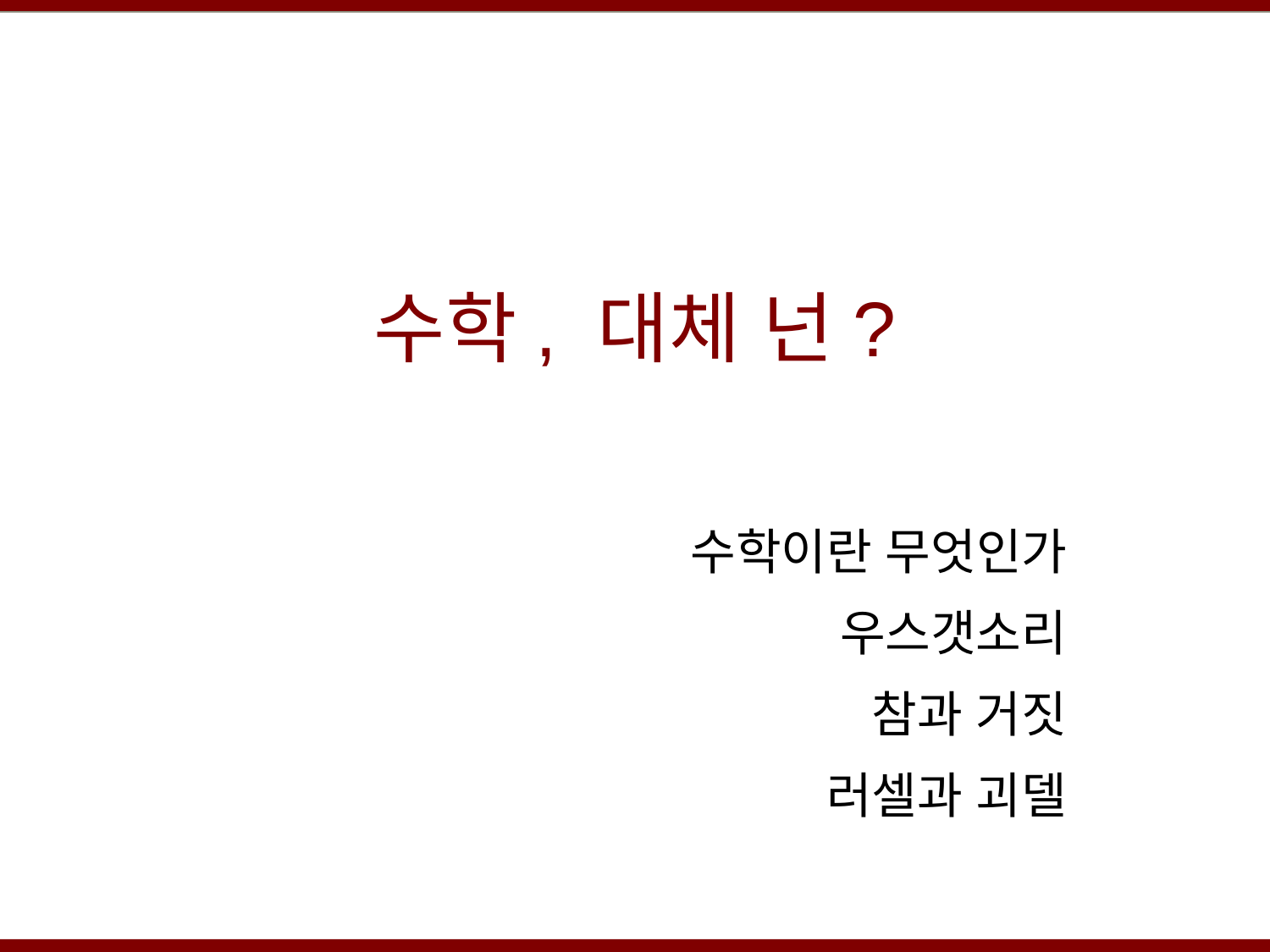

# 수학, 대체 넌?
수학이란 무엇인가
우스갯소리
참과 거짓
러셀과 괴델